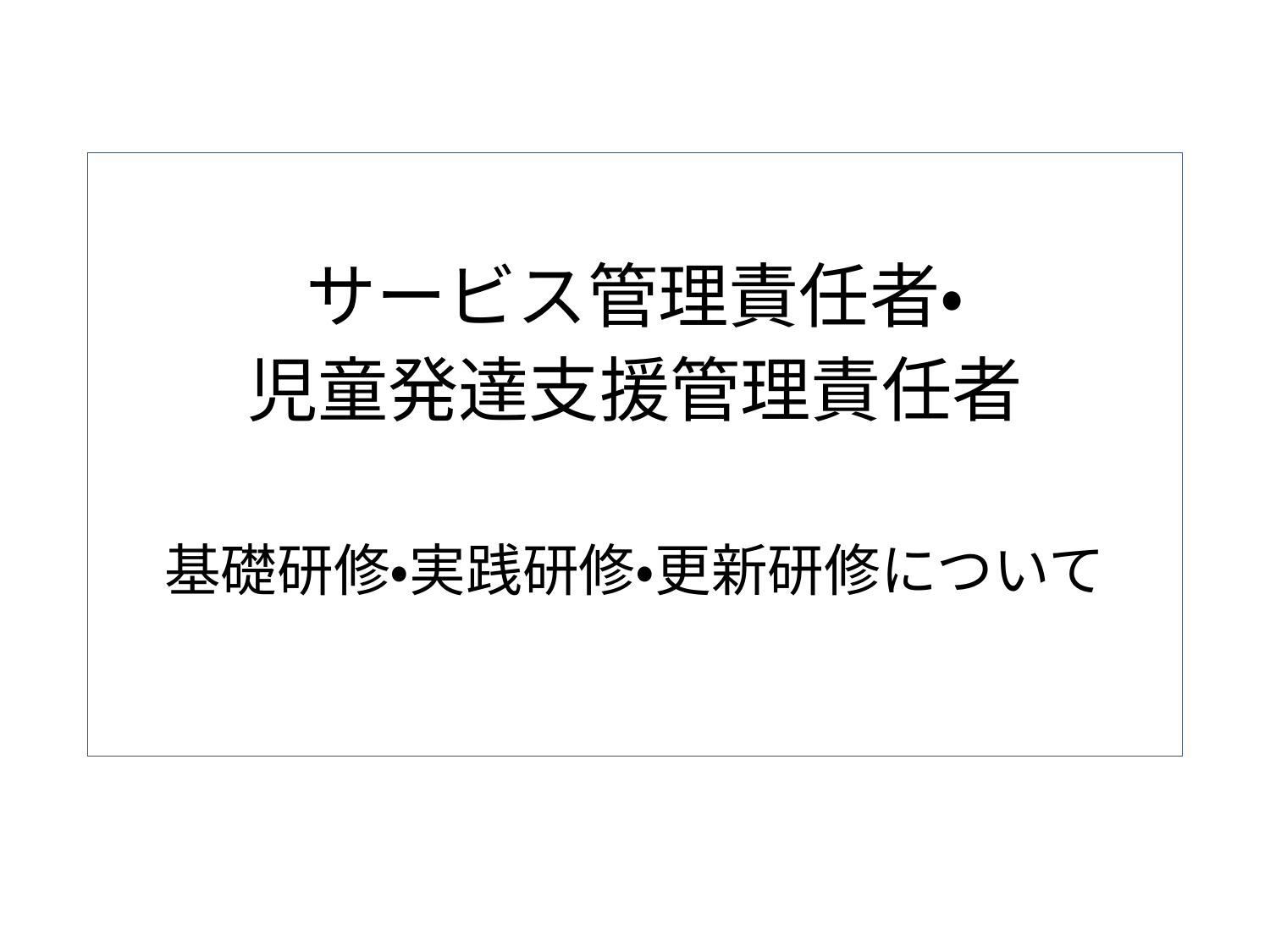

サービス管理責任者・
児童発達支援管理責任者

基礎研修・実践研修・更新研修について